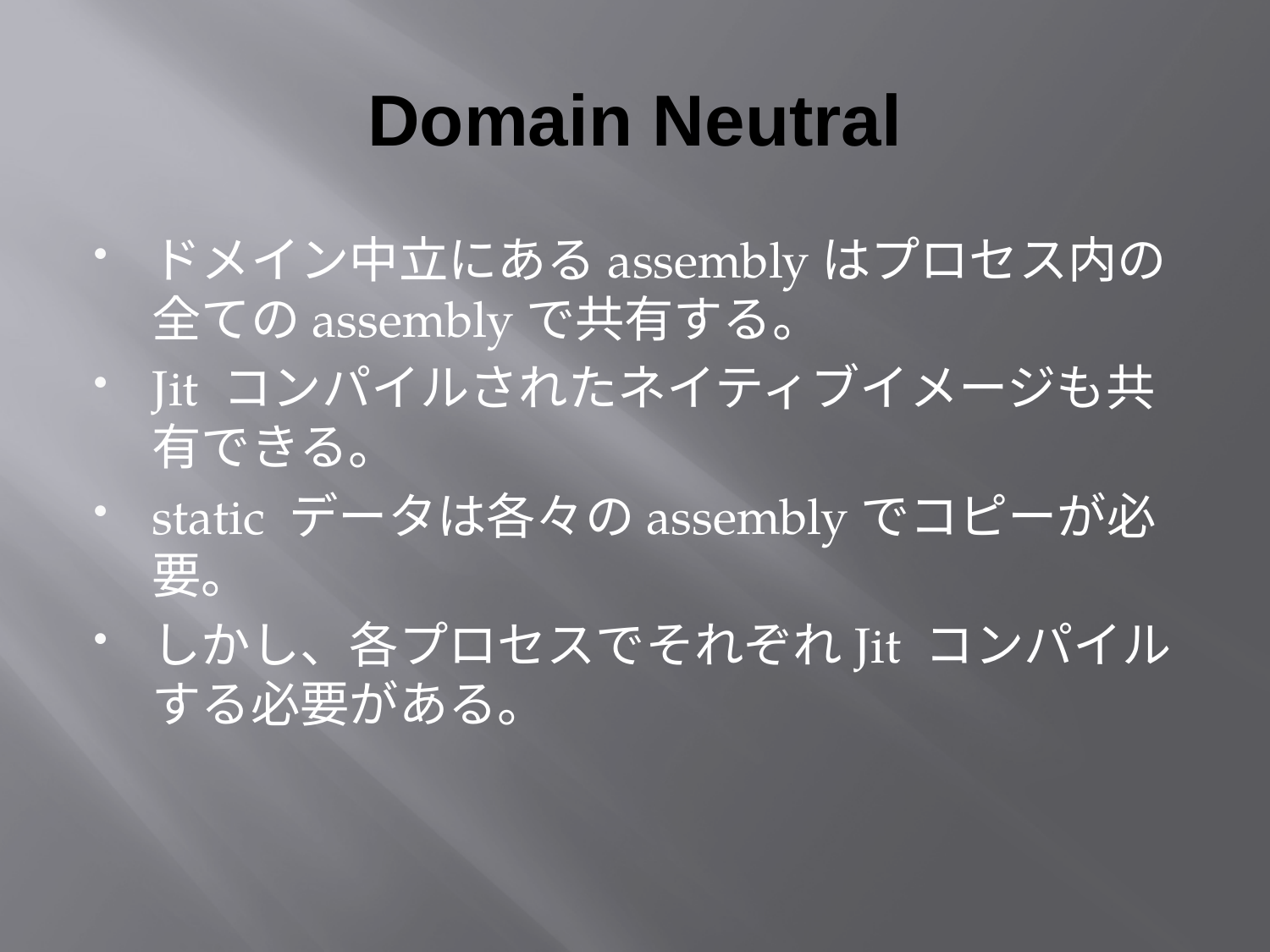

# Domain Neutral
ドメイン中立にあるassemblyはプロセス内の全てのassemblyで共有する。
Jit コンパイルされたネイティブイメージも共有できる。
static データは各々のassemblyでコピーが必要。
しかし、各プロセスでそれぞれJit コンパイルする必要がある。